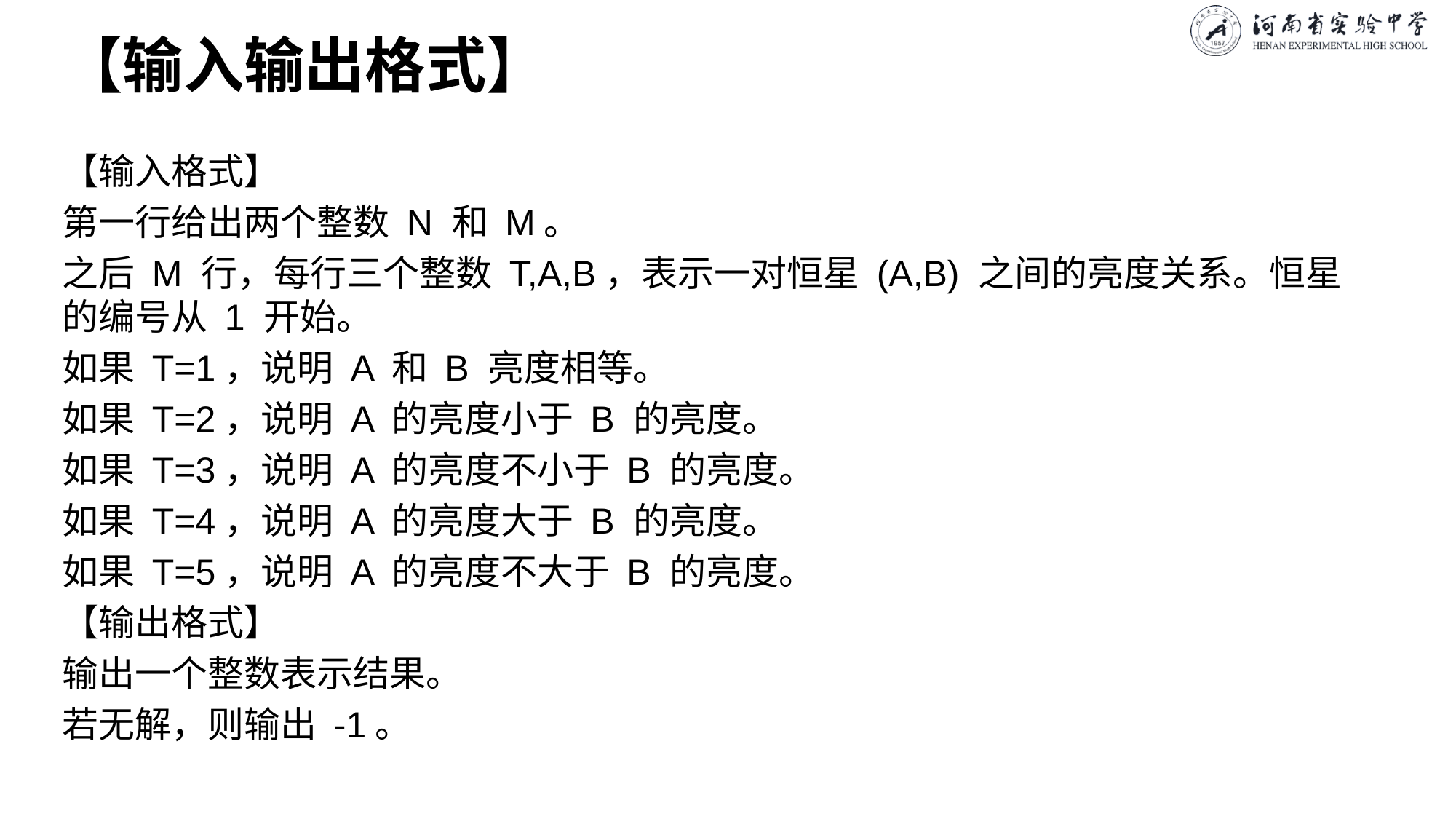

# 【输入输出格式】
【输入格式】
第一行给出两个整数 N 和 M。
之后 M 行，每行三个整数 T,A,B，表示一对恒星 (A,B) 之间的亮度关系。恒星的编号从 1 开始。
如果 T=1，说明 A 和 B 亮度相等。
如果 T=2，说明 A 的亮度小于 B 的亮度。
如果 T=3，说明 A 的亮度不小于 B 的亮度。
如果 T=4，说明 A 的亮度大于 B 的亮度。
如果 T=5，说明 A 的亮度不大于 B 的亮度。
【输出格式】
输出一个整数表示结果。
若无解，则输出 -1。